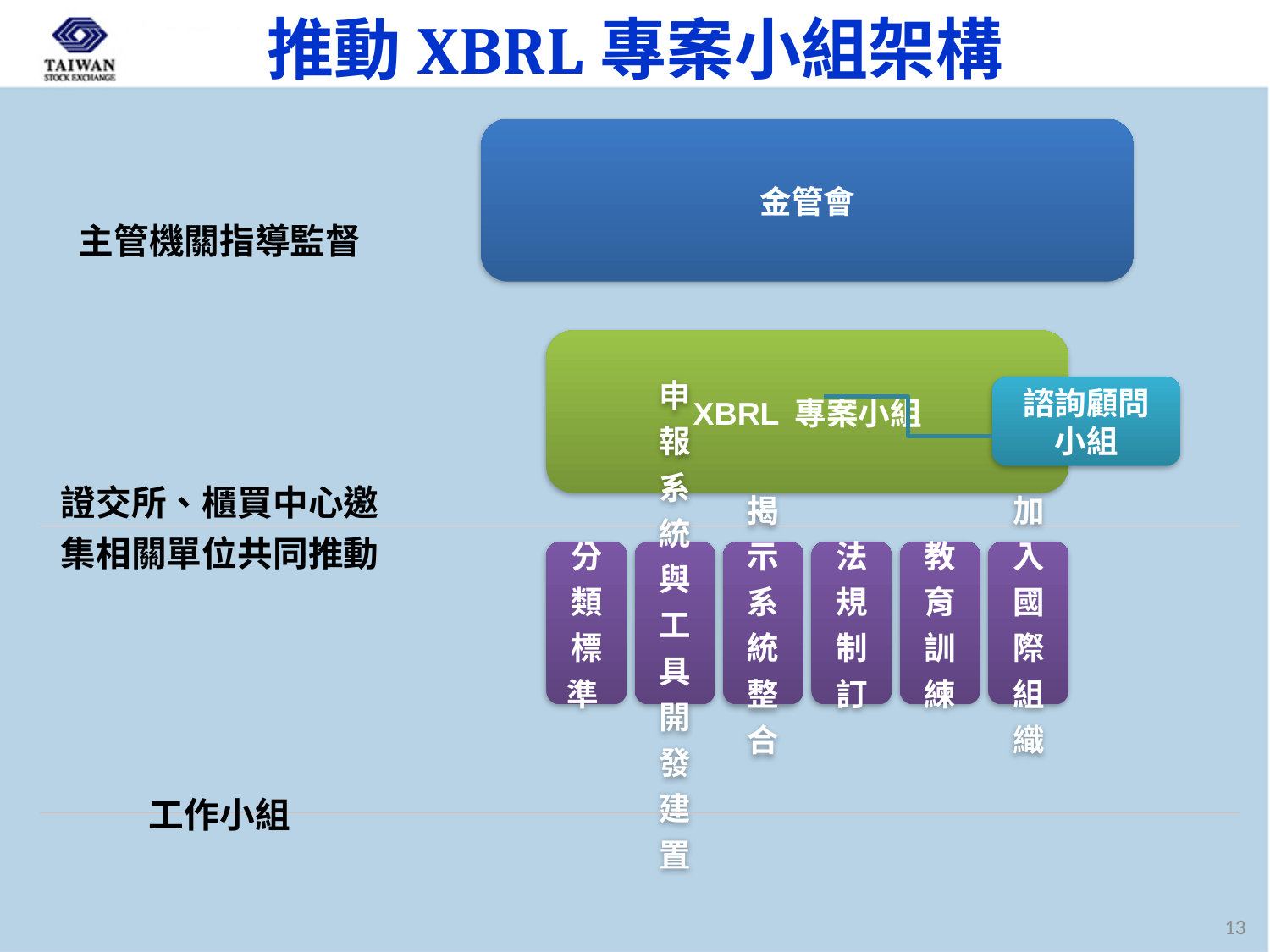

# 推動XBRL專案小組架構
金管會
XBRL 專案小組
分類
標準
證交所、櫃買中心邀集相關單位共同推動
工作小組
主管機關指導監督
加入國際組織
諮詢顧問小組
13